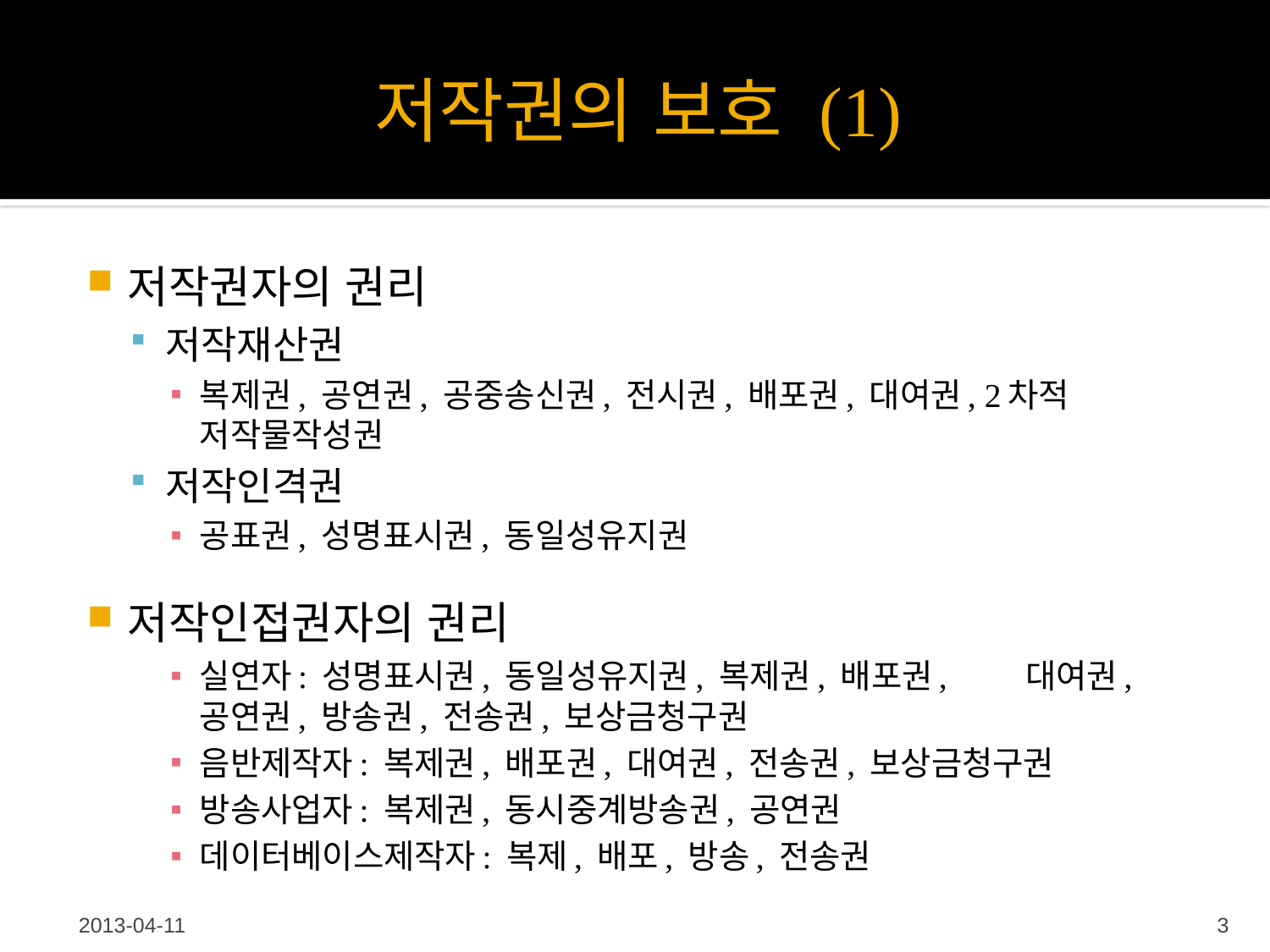

# 저작권의 보호 (1)
저작권자의 권리
저작재산권
복제권, 공연권, 공중송신권, 전시권, 배포권, 대여권, 2차적 저작물작성권
저작인격권
공표권, 성명표시권, 동일성유지권
저작인접권자의 권리
실연자: 성명표시권, 동일성유지권, 복제권, 배포권, 		  대여권, 공연권, 방송권, 전송권, 보상금청구권
음반제작자: 복제권, 배포권, 대여권, 전송권, 보상금청구권
방송사업자: 복제권, 동시중계방송권, 공연권
데이터베이스제작자: 복제, 배포, 방송, 전송권

2013-04-11
3